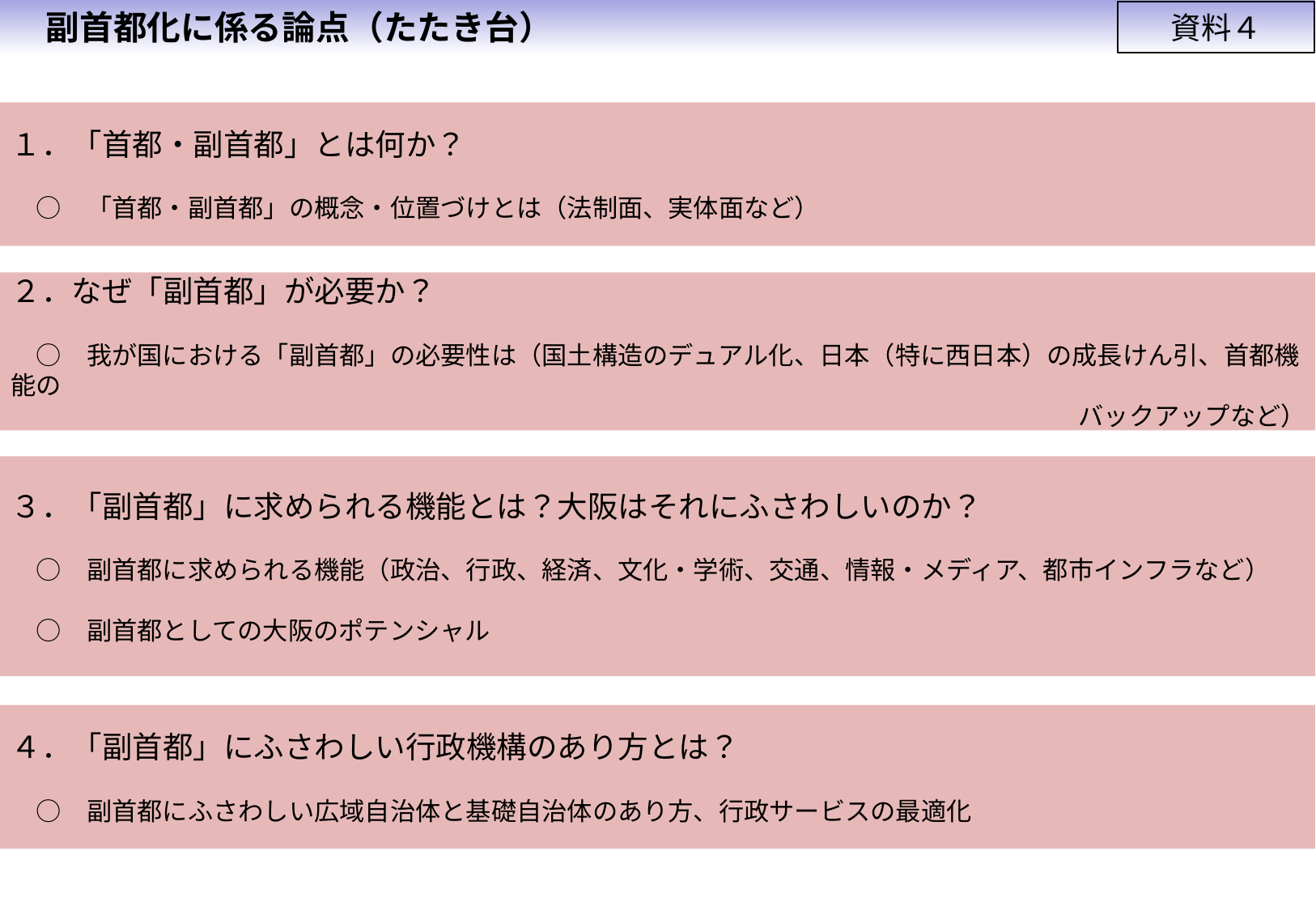

副首都化に係る論点（たたき台）
資料４
１．「首都・副首都」とは何か？

　○　「首都・副首都」の概念・位置づけとは（法制面、実体面など）
２．なぜ「副首都」が必要か？

　○　我が国における「副首都」の必要性は（国土構造のデュアル化、日本（特に西日本）の成長けん引、首都機能の
　　バックアップなど）
３．「副首都」に求められる機能とは？大阪はそれにふさわしいのか？

　○　副首都に求められる機能（政治、行政、経済、文化・学術、交通、情報・メディア、都市インフラなど）

　○　副首都としての大阪のポテンシャル
４．「副首都」にふさわしい行政機構のあり方とは？

　○　副首都にふさわしい広域自治体と基礎自治体のあり方、行政サービスの最適化